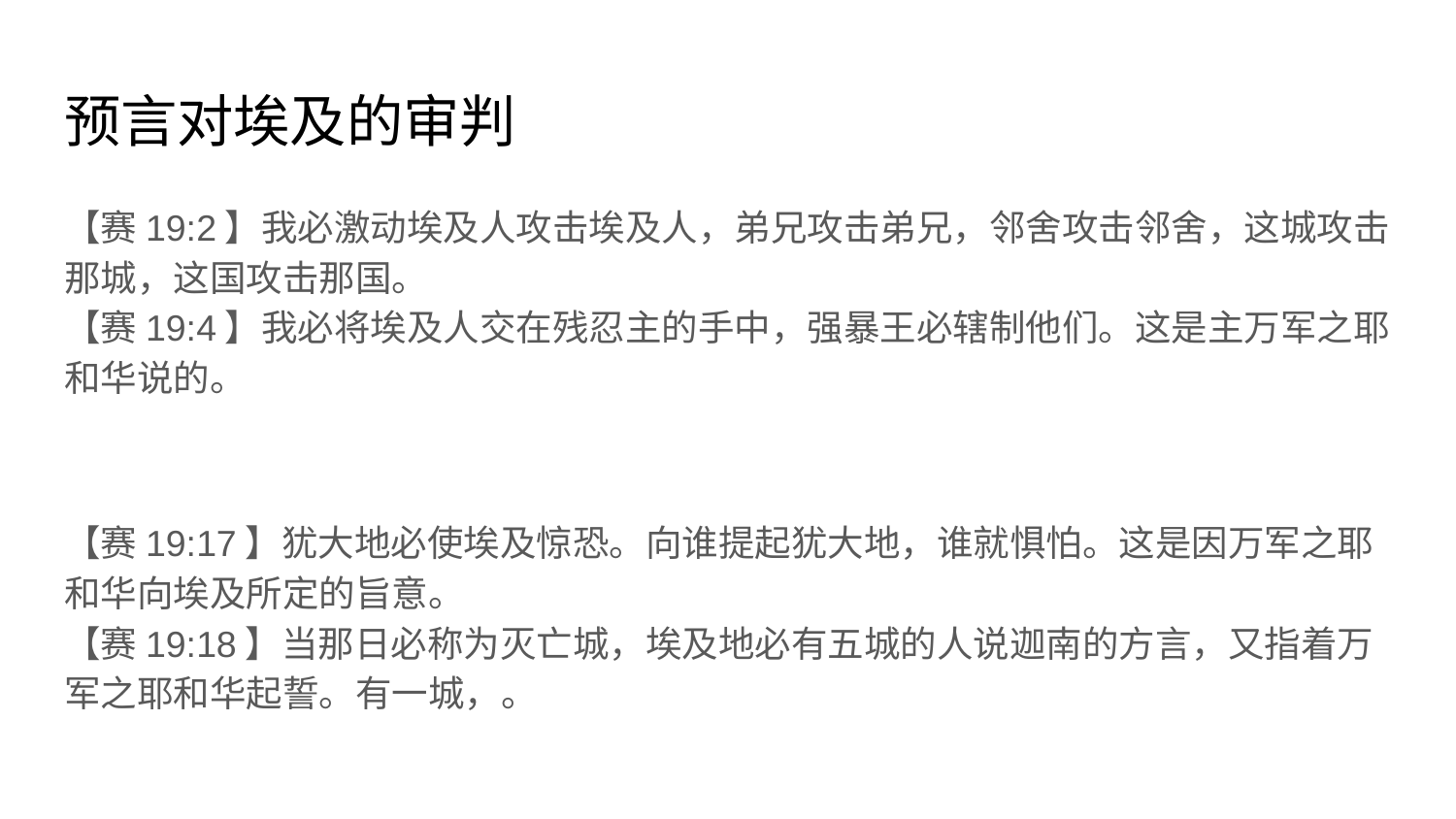

# 预言对埃及的审判
【赛19:2】我必激动埃及人攻击埃及人，弟兄攻击弟兄，邻舍攻击邻舍，这城攻击那城，这国攻击那国。
【赛19:4】我必将埃及人交在残忍主的手中，强暴王必辖制他们。这是主万军之耶和华说的。

【赛19:17】犹大地必使埃及惊恐。向谁提起犹大地，谁就惧怕。这是因万军之耶和华向埃及所定的旨意。
【赛19:18】当那日必称为灭亡城，埃及地必有五城的人说迦南的方言，又指着万军之耶和华起誓。有一城，。